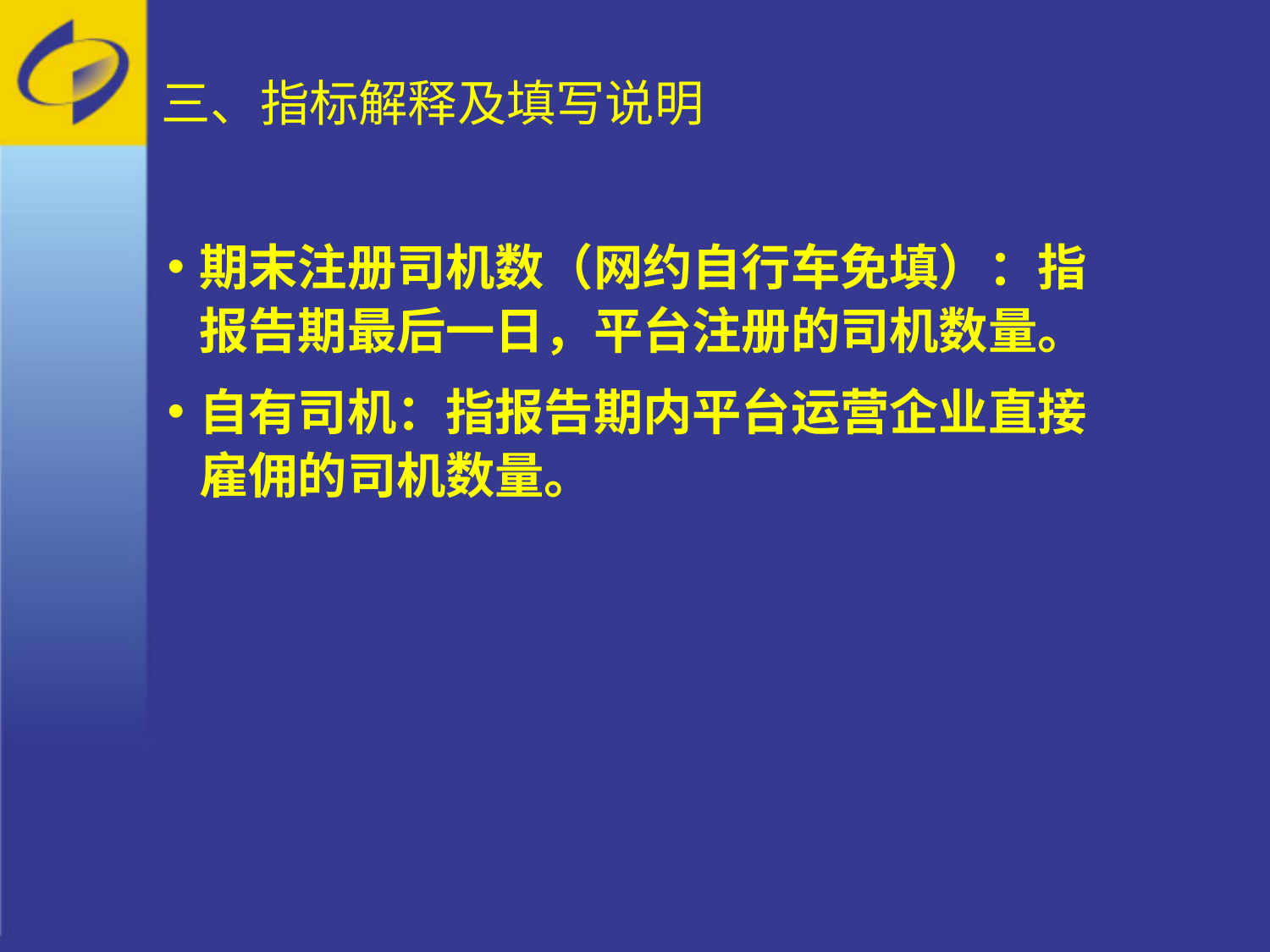

三、指标解释及填写说明
期末注册司机数（网约自行车免填）：指报告期最后一日，平台注册的司机数量。
自有司机：指报告期内平台运营企业直接雇佣的司机数量。